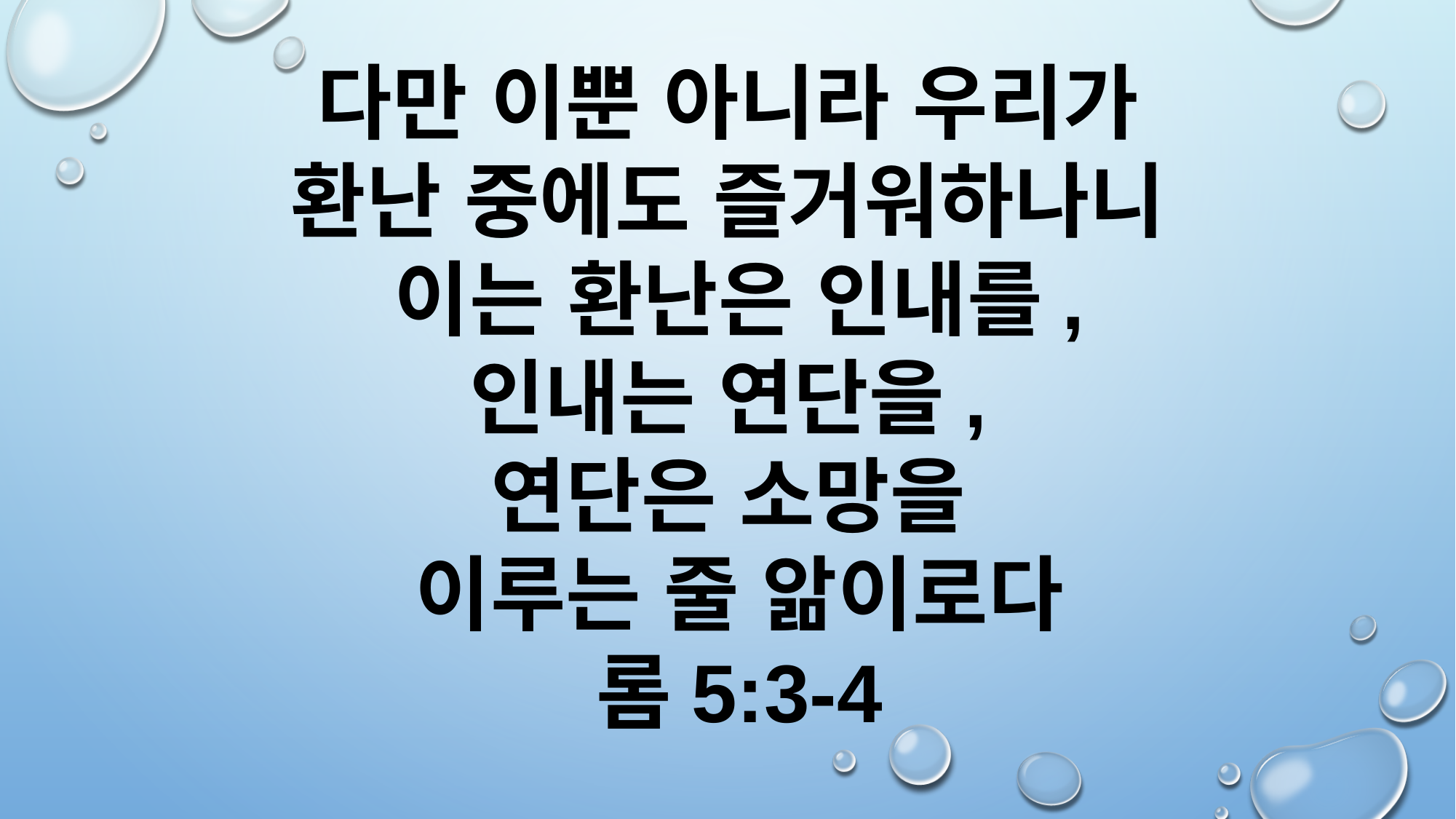

다만 이뿐 아니라 우리가
환난 중에도 즐거워하나니
이는 환난은 인내를,
인내는 연단을,
연단은 소망을
이루는 줄 앎이로다
롬5:3-4